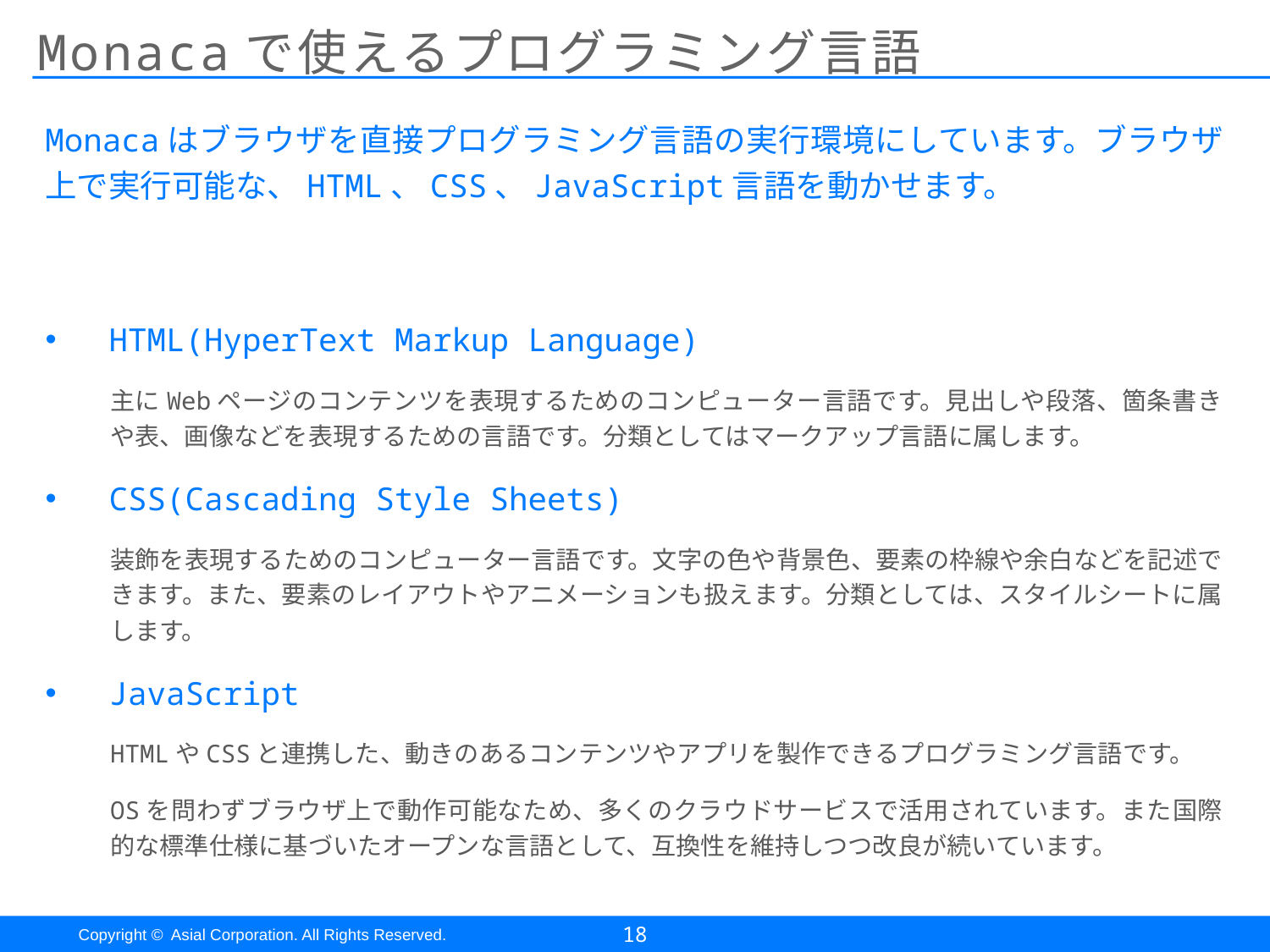

# Monacaで使えるプログラミング言語
Monacaはブラウザを直接プログラミング言語の実行環境にしています。ブラウザ上で実行可能な、HTML、CSS、JavaScript言語を動かせます。
HTML(HyperText Markup Language)
主にWebページのコンテンツを表現するためのコンピューター言語です。見出しや段落、箇条書きや表、画像などを表現するための言語です。分類としてはマークアップ言語に属します。
CSS(Cascading Style Sheets)
装飾を表現するためのコンピューター言語です。文字の色や背景色、要素の枠線や余白などを記述できます。また、要素のレイアウトやアニメーションも扱えます。分類としては、スタイルシートに属します。
JavaScript
HTMLやCSSと連携した、動きのあるコンテンツやアプリを製作できるプログラミング言語です。
OSを問わずブラウザ上で動作可能なため、多くのクラウドサービスで活用されています。また国際的な標準仕様に基づいたオープンな言語として、互換性を維持しつつ改良が続いています。
18